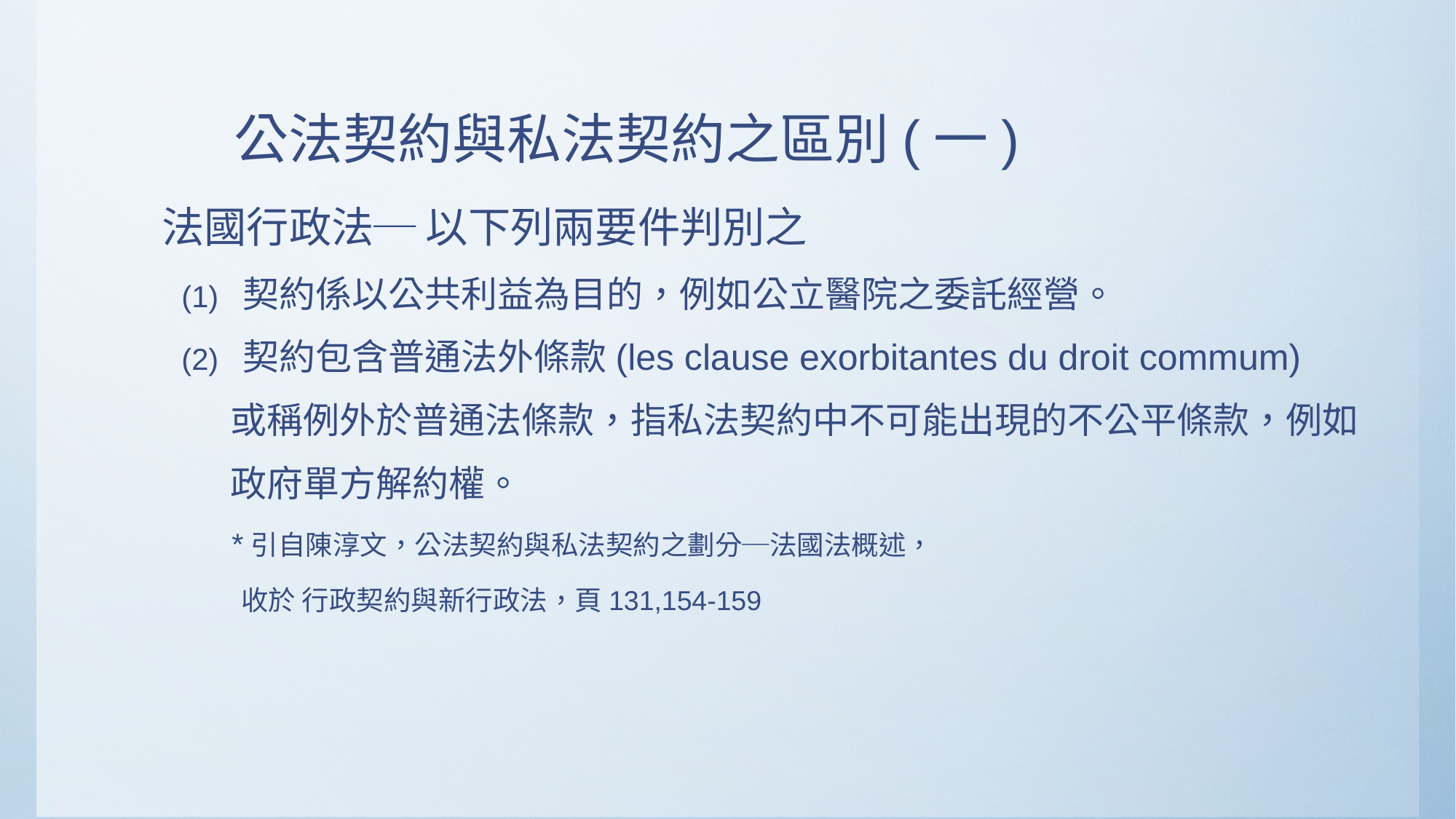

# 公法契約與私法契約之區別(一)
 法國行政法─ 以下列兩要件判別之
    (1)  契約係以公共利益為目的，例如公立醫院之委託經營。
    (2)  契約包含普通法外條款(les clause exorbitantes du droit commum)
         或稱例外於普通法條款，指私法契約中不可能出現的不公平條款，例如
         政府單方解約權。
          *引自陳淳文，公法契約與私法契約之劃分─法國法概述，
              收於 行政契約與新行政法，頁131,154-159